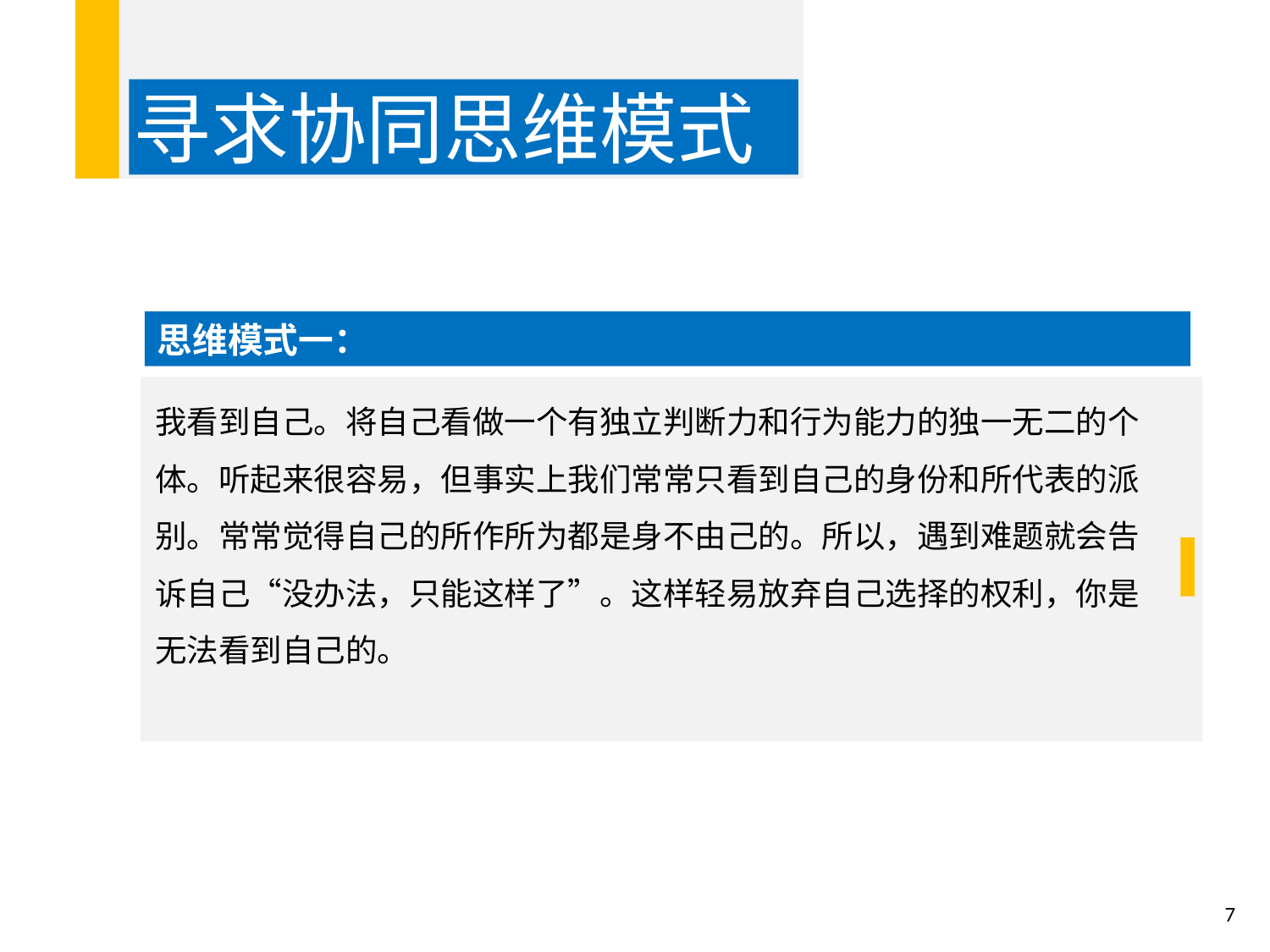

寻求协同思维模式

思维模式一：

我看到自己。将自己看做一个有独立判断力和行为能力的独一无二的个体。听起来很容易，但事实上我们常常只看到自己的身份和所代表的派别。常常觉得自己的所作所为都是身不由己的。所以，遇到难题就会告诉自己“没办法，只能这样了”。这样轻易放弃自己选择的权利，你是无法看到自己的。